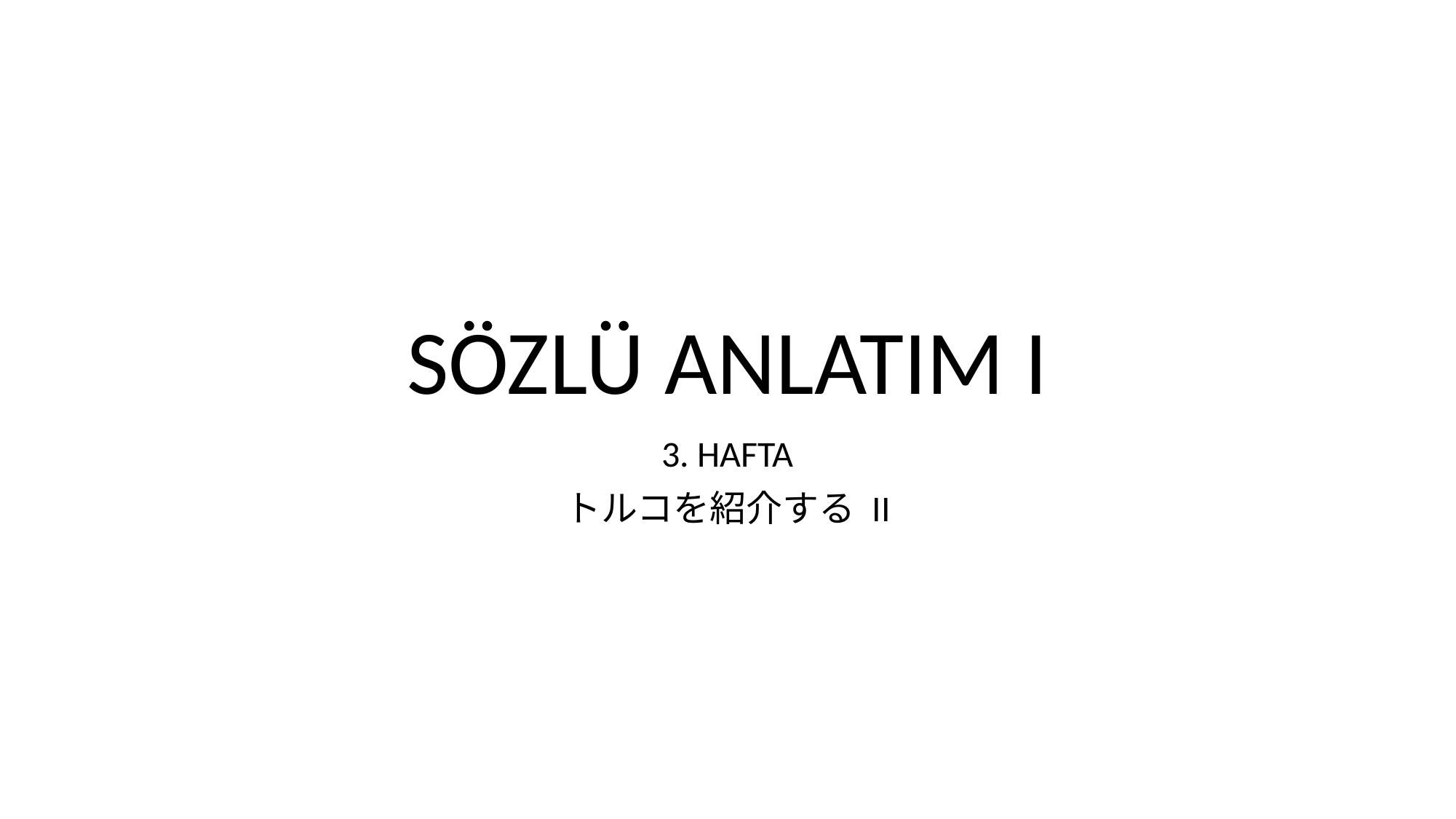

# SÖZLÜ ANLATIM I
3. HAFTA
トルコを紹介する II